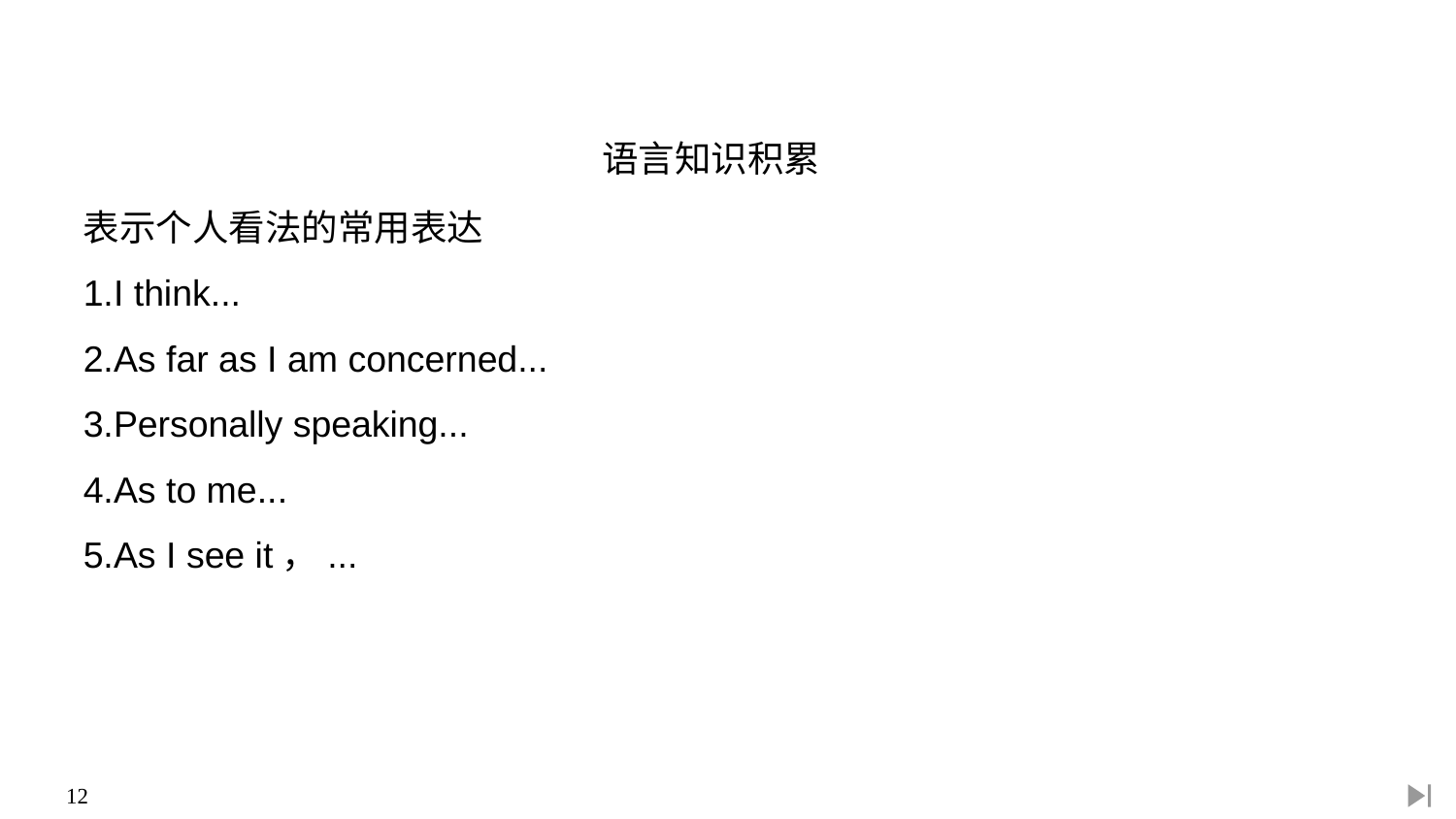

语言知识积累
表示个人看法的常用表达
1.I think...
2.As far as I am concerned...
3.Personally speaking...
4.As to me...
5.As I see it，...